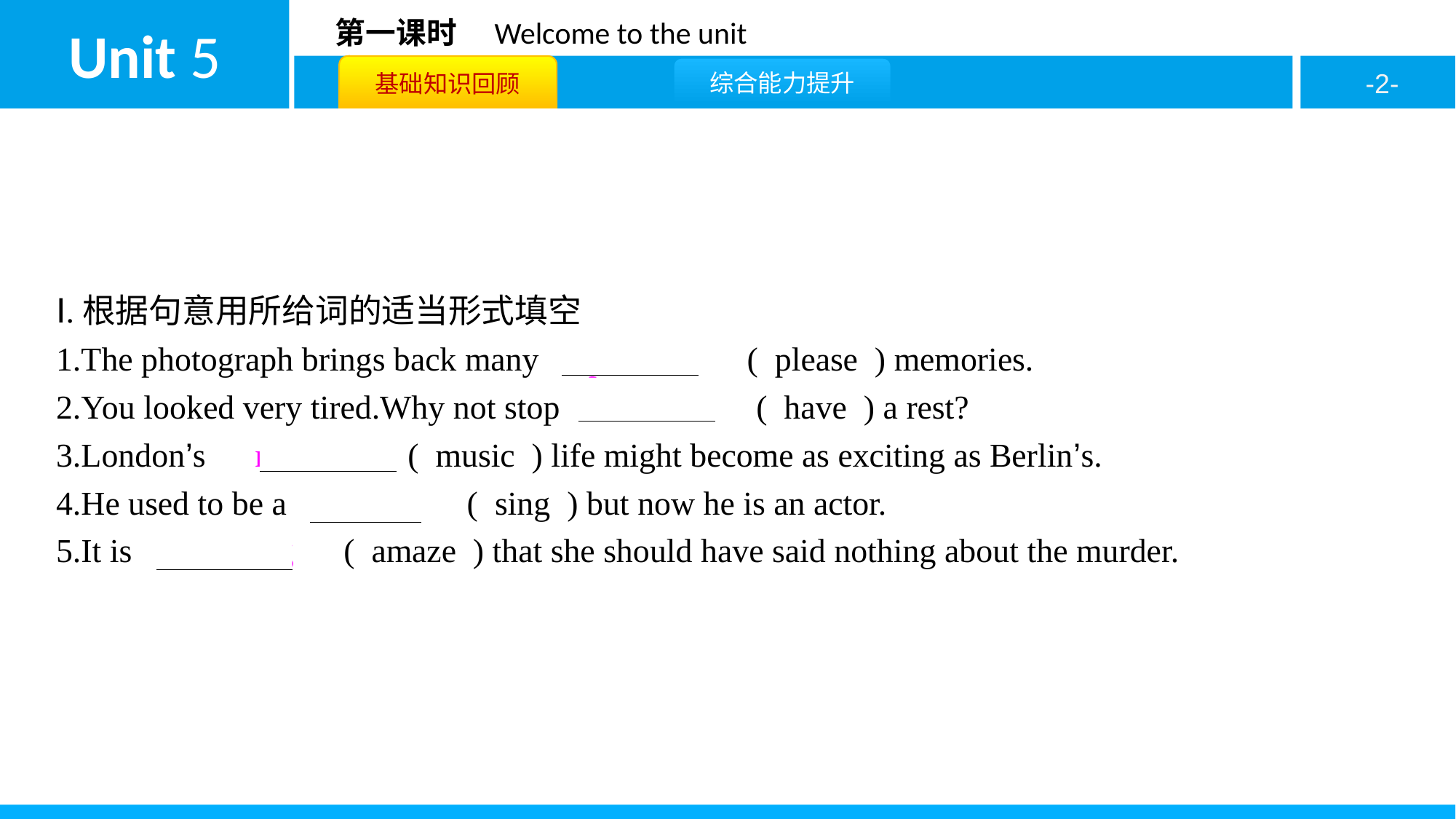

Ⅰ.根据句意用所给词的适当形式填空
1.The photograph brings back many　pleasant　(  please  ) memories.
2.You looked very tired.Why not stop　to have　(  have  ) a rest?
3.London’s　musical　(  music  ) life might become as exciting as Berlin’s.
4.He used to be a　singer　(  sing  ) but now he is an actor.
5.It is　amazing　(  amaze  ) that she should have said nothing about the murder.